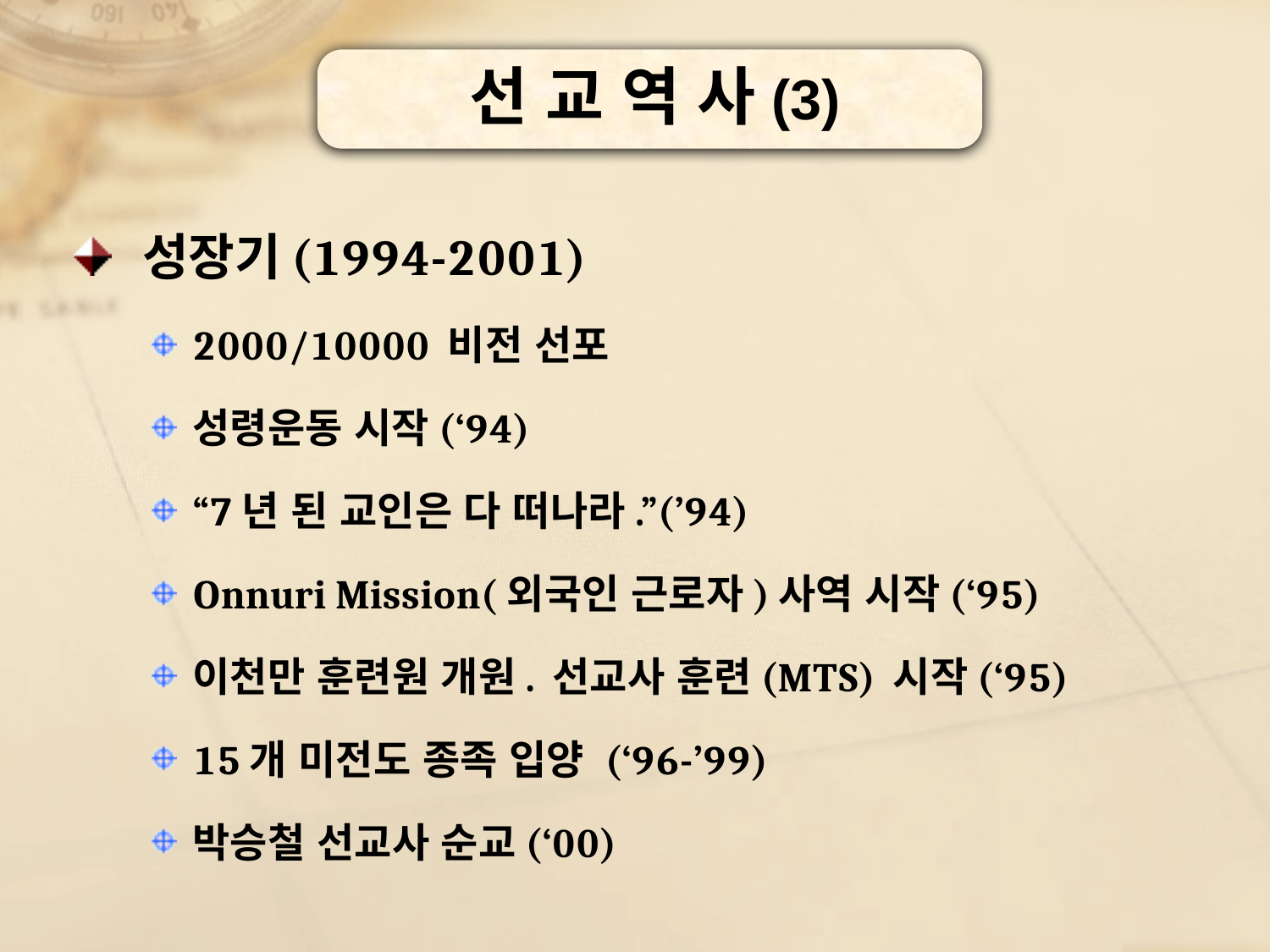

선 교 역 사(3)

 성장기(1994-2001)
2000/10000 비전 선포
성령운동 시작(‘94)
“7년 된 교인은 다 떠나라.”(’94)
Onnuri Mission(외국인 근로자)사역 시작(‘95)
이천만 훈련원 개원. 선교사 훈련(MTS) 시작(‘95)
15개 미전도 종족 입양 (‘96-’99)
박승철 선교사 순교(‘00)